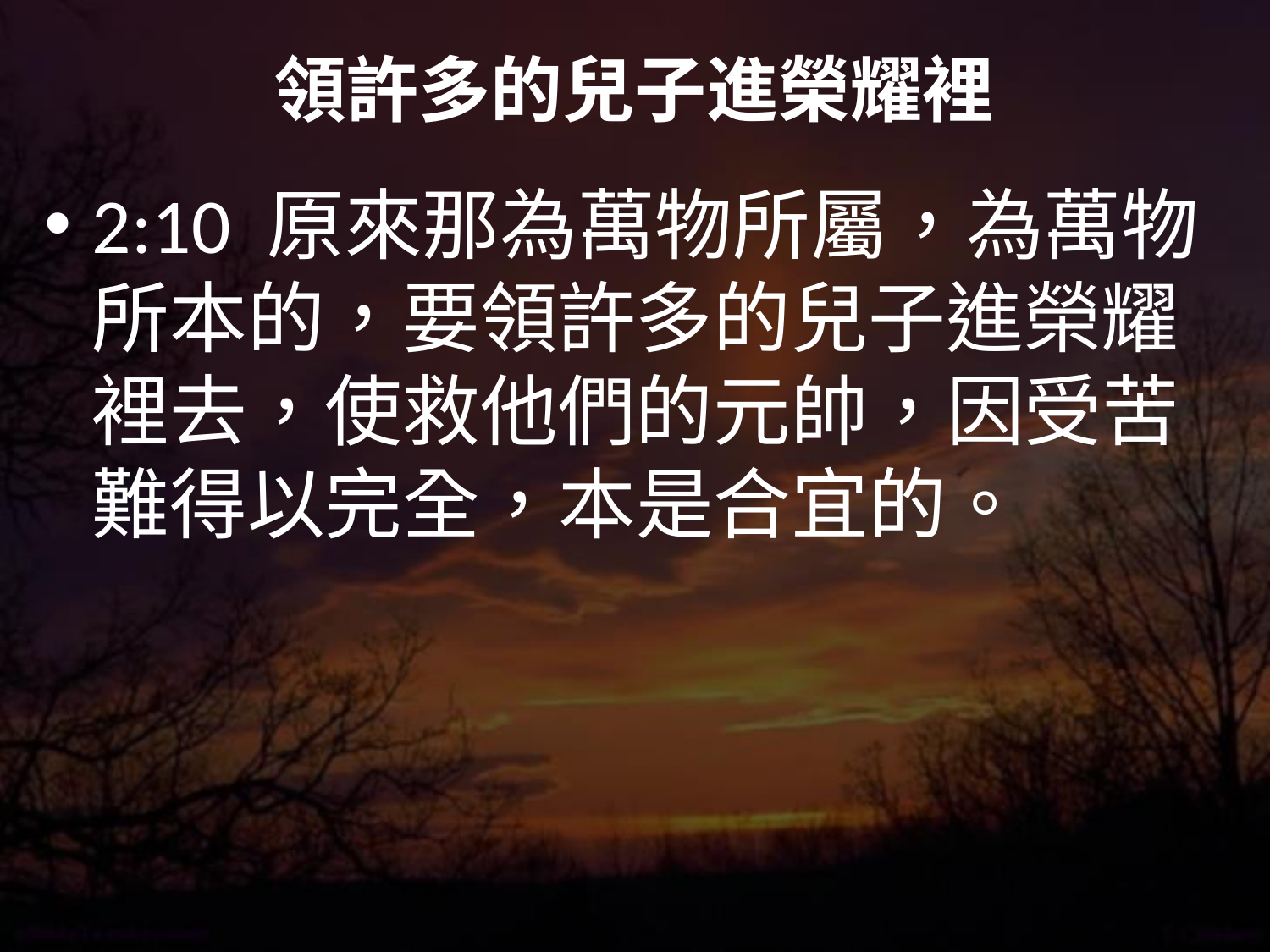

# 領許多的兒子進榮耀裡
2:10 原來那為萬物所屬，為萬物所本的，要領許多的兒子進榮耀裡去，使救他們的元帥，因受苦難得以完全，本是合宜的。